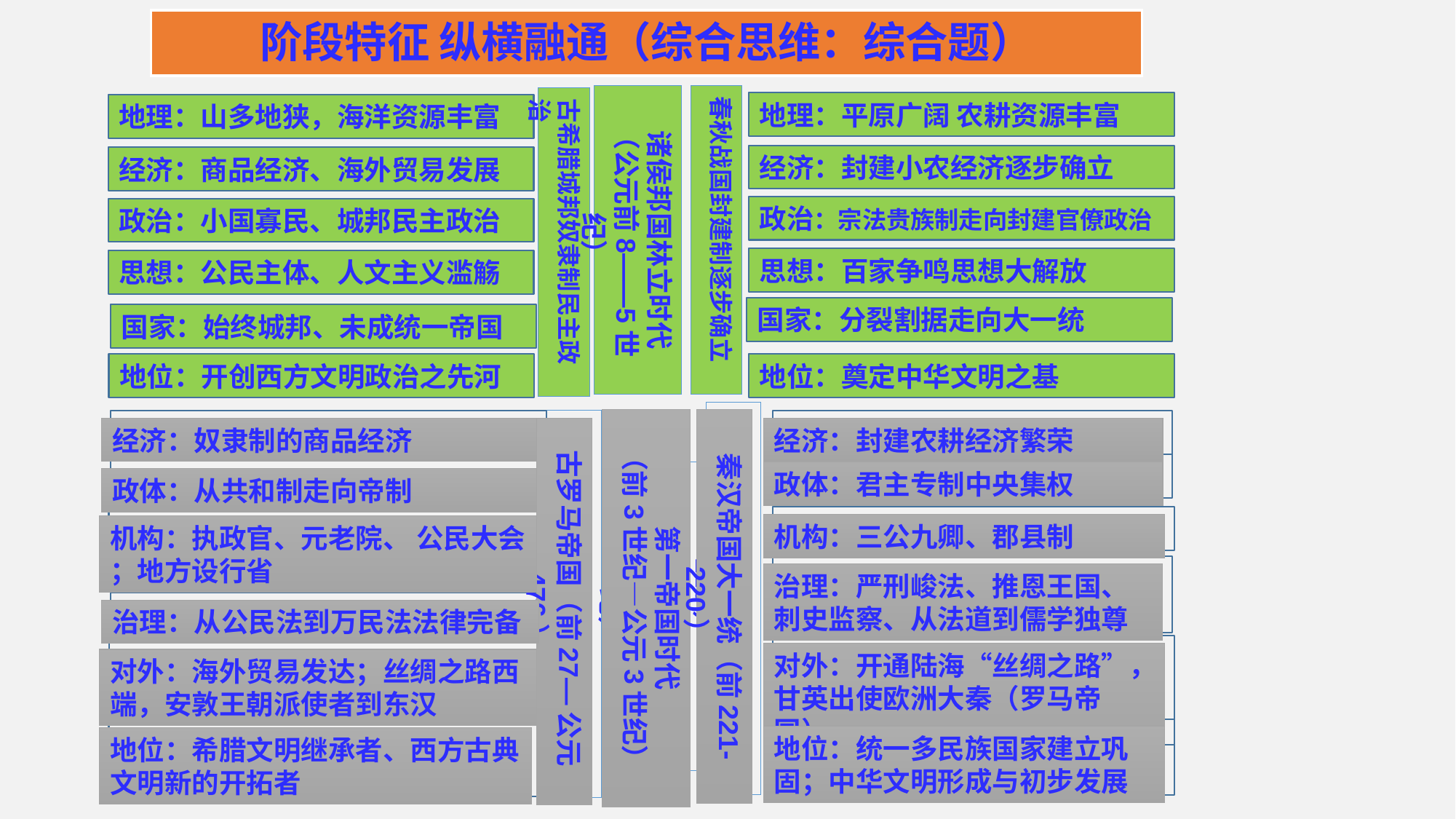

阶段特征 纵横融通（综合思维：综合题）
诸侯邦国林立时代
（公元前8——5世纪）
春秋战国封建制逐步确立
古希腊城邦奴隶制民主政治
地理：平原广阔 农耕资源丰富
地理：山多地狭，海洋资源丰富
经济：封建小农经济逐步确立
经济：商品经济、海外贸易发展
政治：宗法贵族制走向封建官僚政治
政治：小国寡民、城邦民主政治
思想：百家争鸣思想大解放
思想：公民主体、人文主义滥觞
国家：分裂割据走向大一统
国家：始终城邦、未成统一帝国
地位：开创西方文明政治之先河
地位：奠定中华文明之基
秦汉帝国的大一统（前221-220）
第一帝国时代
（前3世纪—公元3世纪）
秦汉帝国大一统（前221-220）
古罗马帝国（前27—公元476）
经济：奴隶制的商品经济
经济：封建农耕经济繁荣
政体：君主专制中央集权
政体：从共和制走向帝制
机构：三公九卿、郡县制
机构：执政官、元老院、 公民大会 ；地方设行省
治理：严刑峻法、推恩王国、刺史监察、从法道到儒学独尊
治理：从公民法到万民法法律完备
对外：开通陆海“丝绸之路”，甘英出使欧洲大秦（罗马帝国）
对外：海外贸易发达；丝绸之路西端，安敦王朝派使者到东汉
地位：统一多民族国家建立巩固；中华文明形成与初步发展
地位：希腊文明继承者、西方古典文明新的开拓者
古罗马帝国（前27—公元476）
经济：奴隶制的商品经济
经济：封建农耕经济繁荣
政体：君主专制中央集权
政体：从共和制走向帝制
第一帝国时代
（前3世纪—公元3世纪）
机构：三公九卿、郡县制
机构：执政官、元老院、 公民大会 ；地方设行省
治理：严刑峻法、推恩王国、刺史监察、从法道到儒学独尊
治理：从公民法到万民法法律完备
对外：开通陆海“丝绸之路”，甘英出使欧洲大秦（罗马帝国）
对外：海外贸易发达；丝绸之路西端，安敦王朝派使者到东汉
地位：统一多民族国家建立巩固；中华文明形成与初步发展
地位：希腊文明继承者、西方古典文明新的开拓者